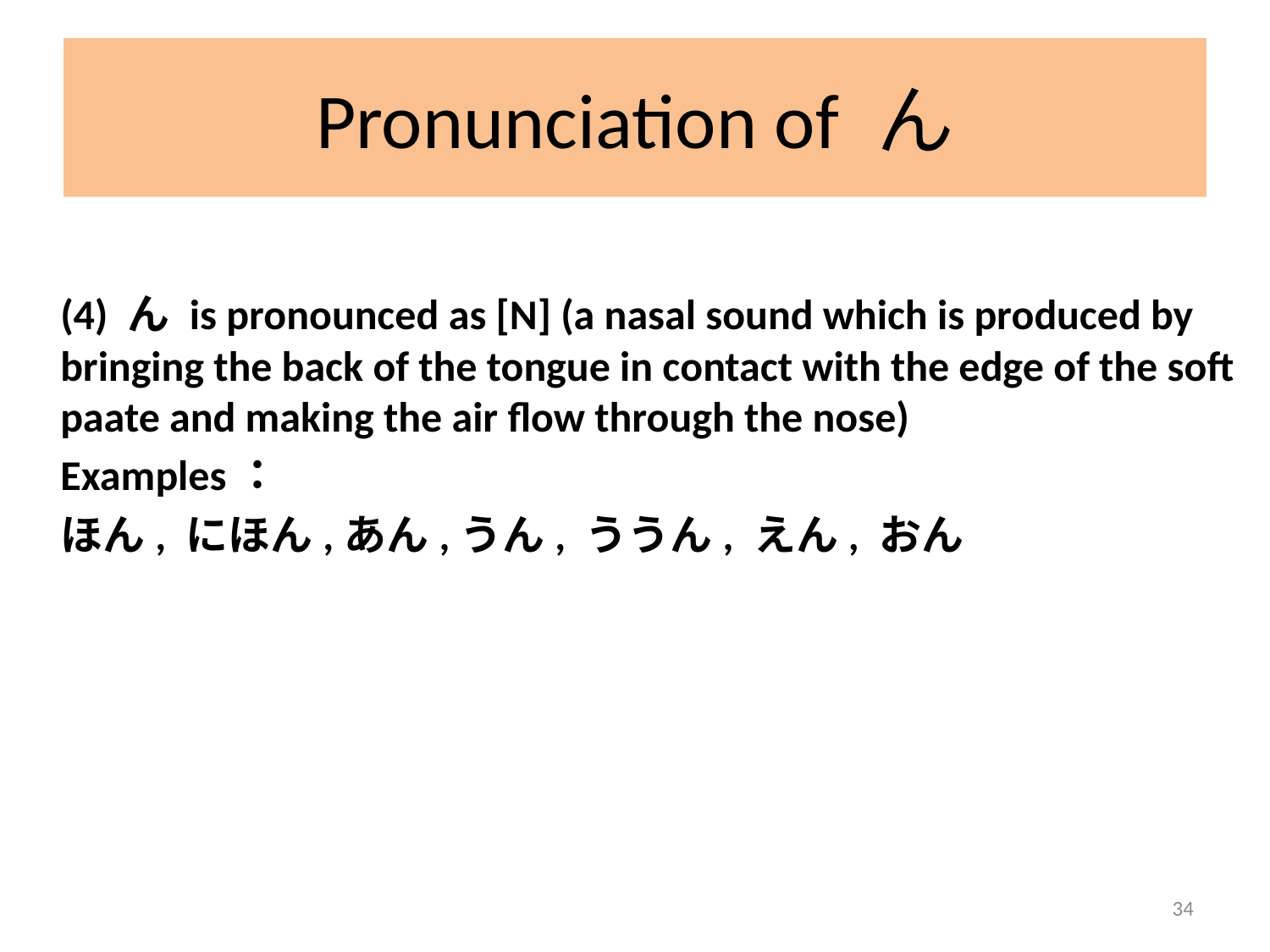

# Pronunciation of ん

	(4) ん is pronounced as [N] (a nasal sound which is produced by bringing the back of the tongue in contact with the edge of the soft paate and making the air flow through the nose)
  	Examples：
  	ほん, にほん,あん,うん, ううん, えん, おん
34